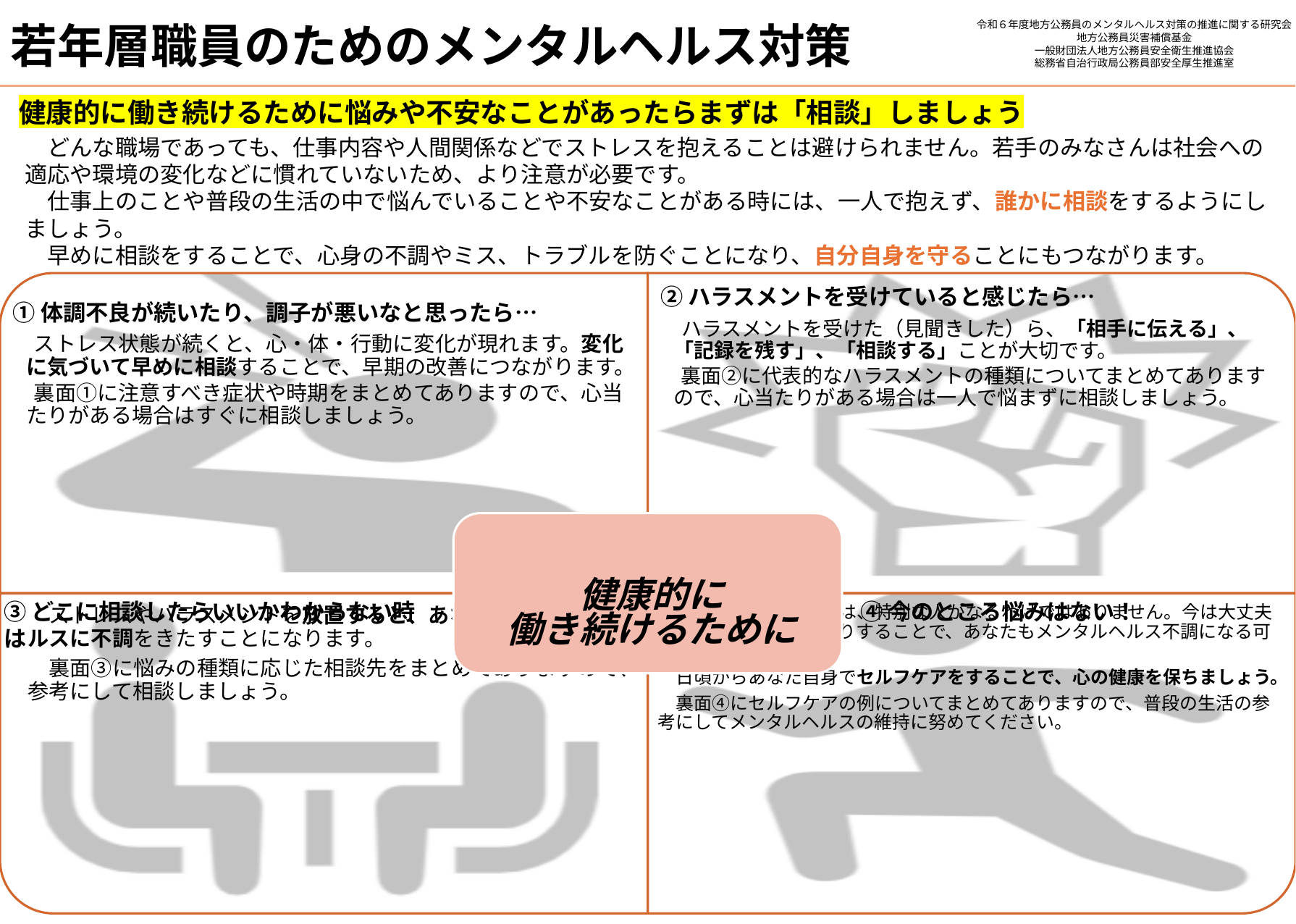

若年層職員のためのメンタルヘルス対策
令和６年度地方公務員のメンタルヘルス対策の推進に関する研究会
地方公務員災害補償基金
一般財団法人地方公務員安全衛生推進協会
総務省自治行政局公務員部安全厚生推進室
健康的に働き続けるために悩みや不安なことがあったらまずは「相談」しましょう
　どんな職場であっても、仕事内容や人間関係などでストレスを抱えることは避けられません。若手のみなさんは社会への適応や環境の変化などに慣れていないため、より注意が必要です。
　仕事上のことや普段の生活の中で悩んでいることや不安なことがある時には、一人で抱えず、誰かに相談をするようにしましょう。
　早めに相談をすることで、心身の不調やミス、トラブルを防ぐことになり、自分自身を守ることにもつながります。
①体調不良が続いたり、調子が悪いなと思ったら…
　ストレス状態が続くと、心・体・行動に変化が現れます。変化に気づいて早めに相談することで、早期の改善につながります。
　裏面①に注意すべき症状や時期をまとめてありますので、心当たりがある場合はすぐに相談しましょう。
②ハラスメントを受けていると感じたら…
　ハラスメントを受けた（見聞きした）ら、「相手に伝える」、「記録を残す」、「相談する」ことが大切です。
　裏面②に代表的なハラスメントの種類についてまとめてありますので、心当たりがある場合は一人で悩まずに相談しましょう。
　ストレスやハラスメントを放置すると、あなたのメンタルヘルスに不調をきたすことになります。
　裏面③に悩みの種類に応じた相談先をまとめてありますので、参考にして相談しましょう。
　メンタルヘルス不調は、特別な人がなるわけではありません。今は大丈夫でも、環境が変わったりすることで、あなたもメンタルヘルス不調になる可能性があります。
　日頃からあなた自身でセルフケアをすることで、心の健康を保ちましょう。
　裏面④にセルフケアの例についてまとめてありますので、普段の生活の参考にしてメンタルヘルスの維持に努めてください。

健康的に
働き続けるために
③どこに相談したらいいかわからない時は
④今のところ悩みはない！